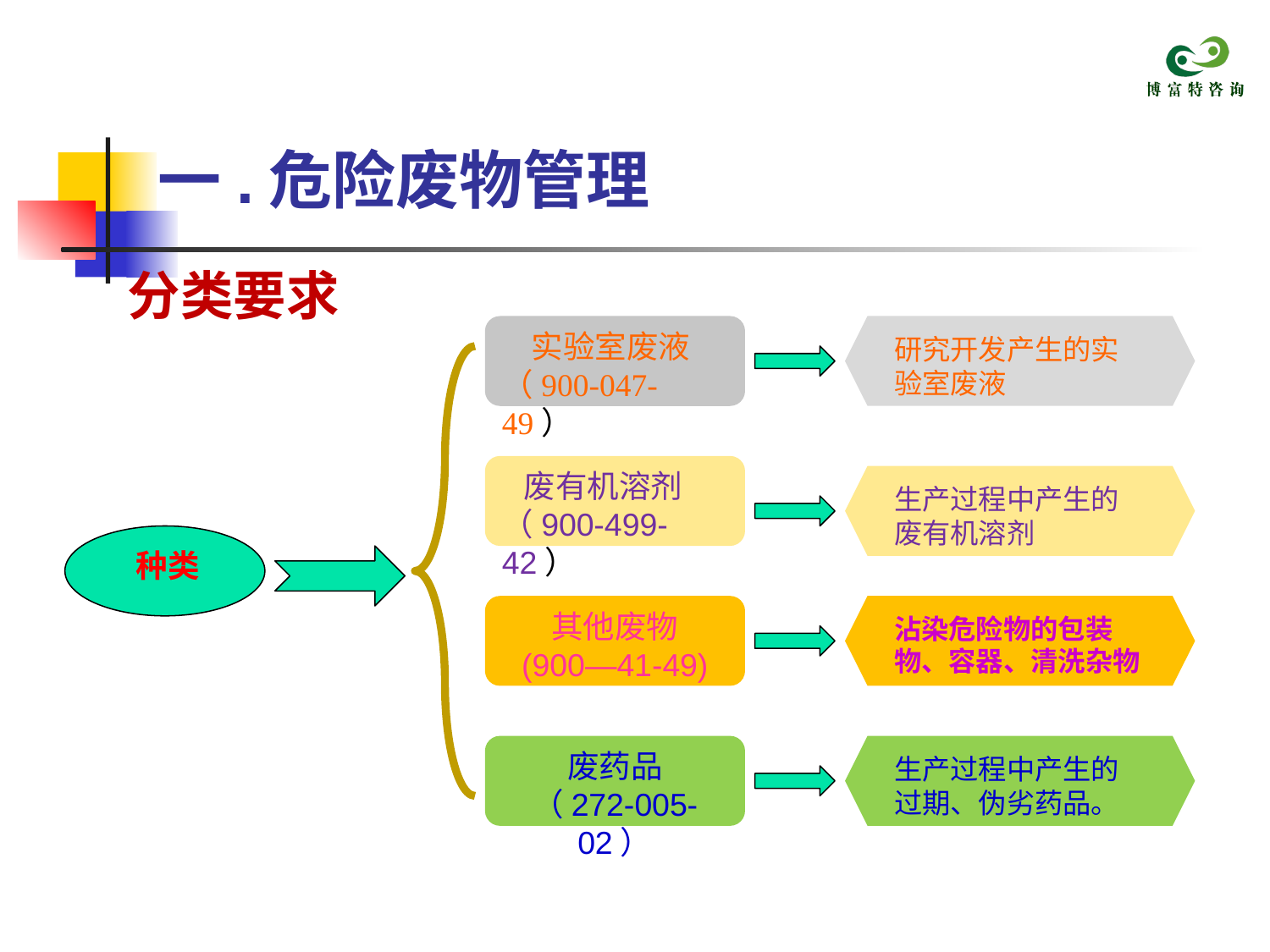

# 一.危险废物管理
分类要求

   实验室废液
（900-047-49）
研究开发产生的实验室废液

  废有机溶剂
（900-499-42）
生产过程中产生的废有机溶剂

   种类

其他废物
(900—41-49)
沾染危险物的包装物、容器、清洗杂物

废药品
（272-005-02）
生产过程中产生的过期、伪劣药品。